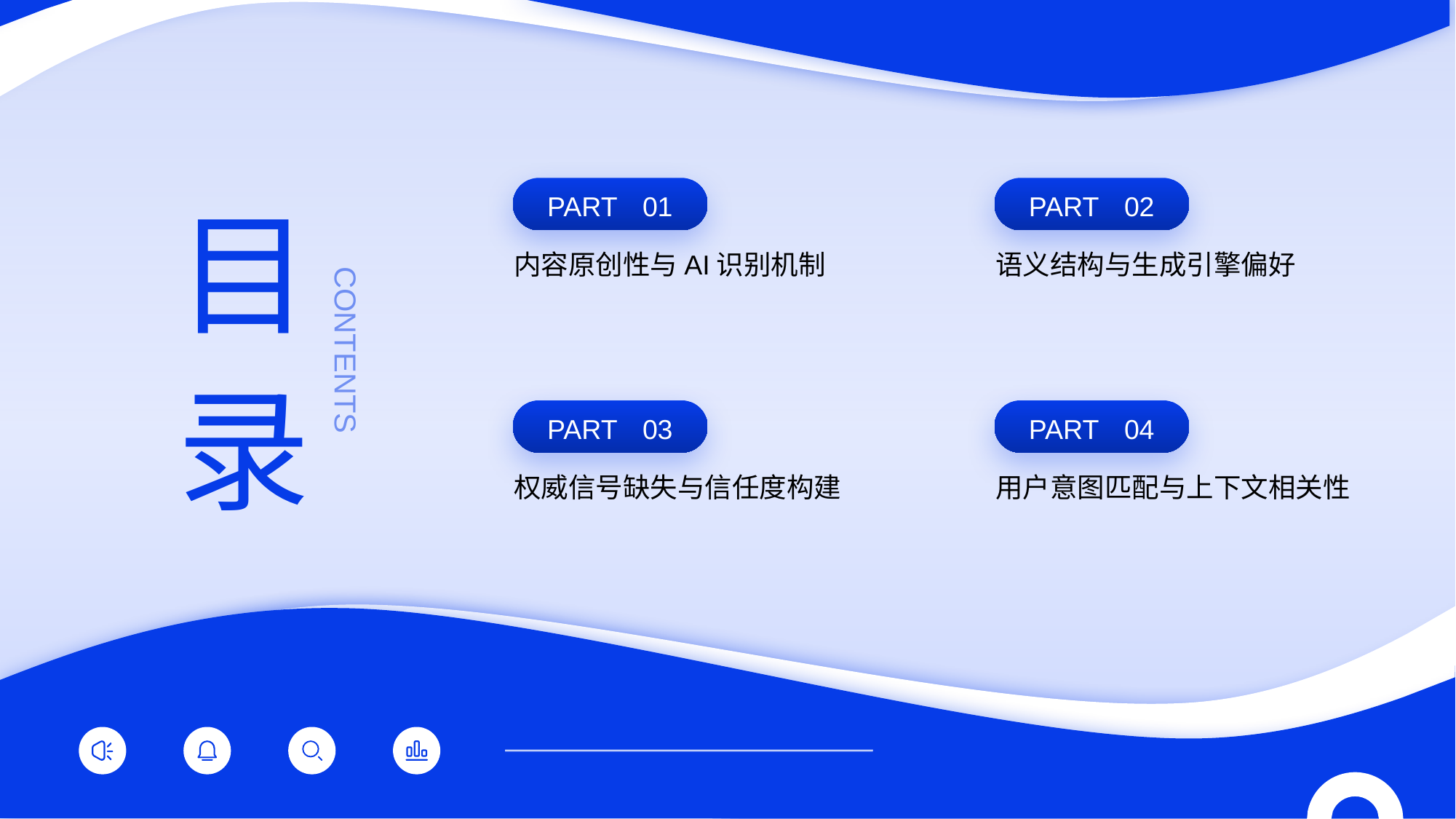

目录
01
02

PART
PART
内容原创性与AI识别机制
语义结构与生成引擎偏好
CONTENTS
03
04

PART
PART
权威信号缺失与信任度构建
用户意图匹配与上下文相关性